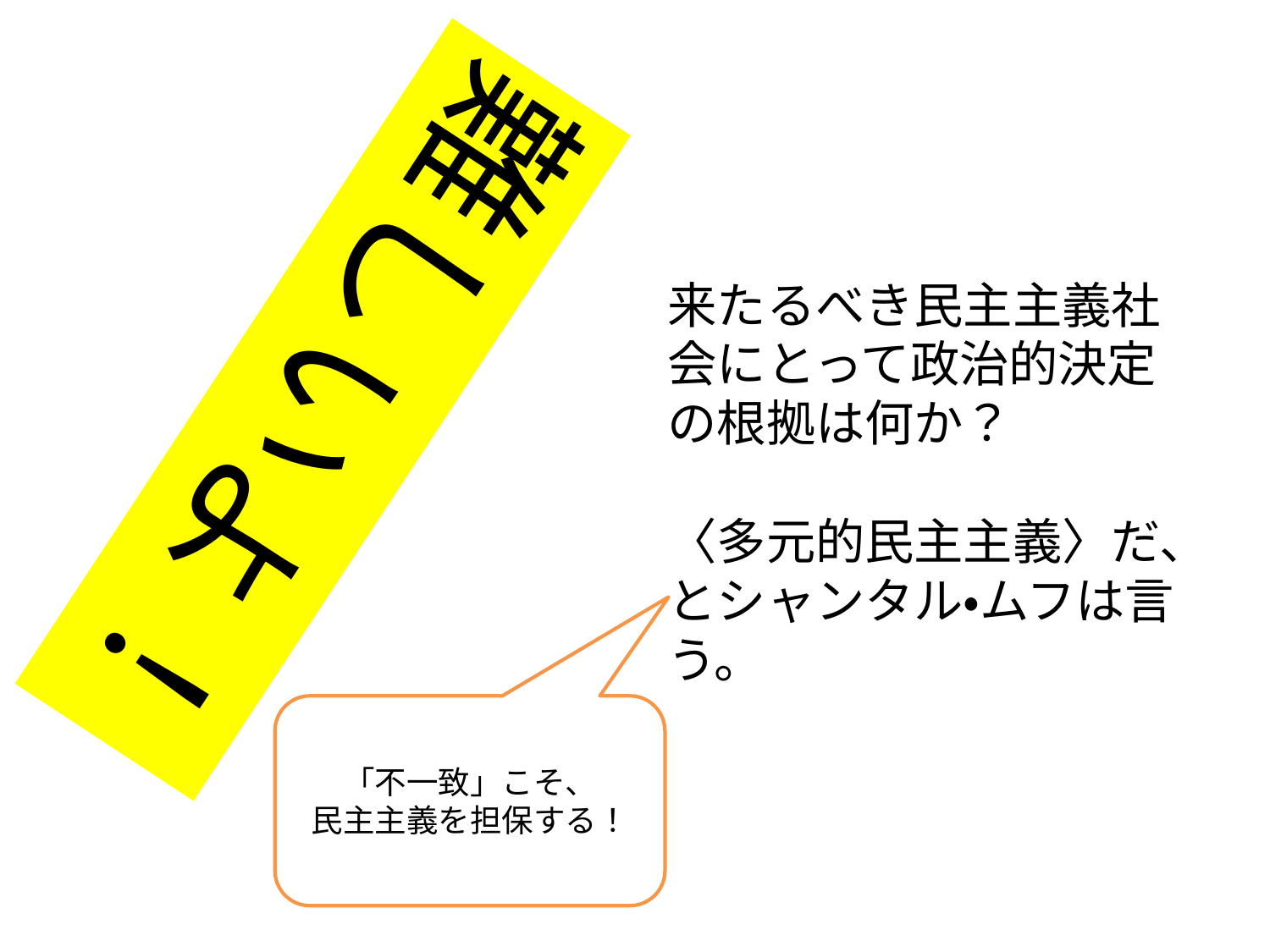

難しいよ！
# 来たるべき民主主義社会にとって政治的決定の根拠は何か？ 〈多元的民主主義〉だ、とシャンタル・ムフは言う。
「不一致」こそ、
民主主義を担保する！